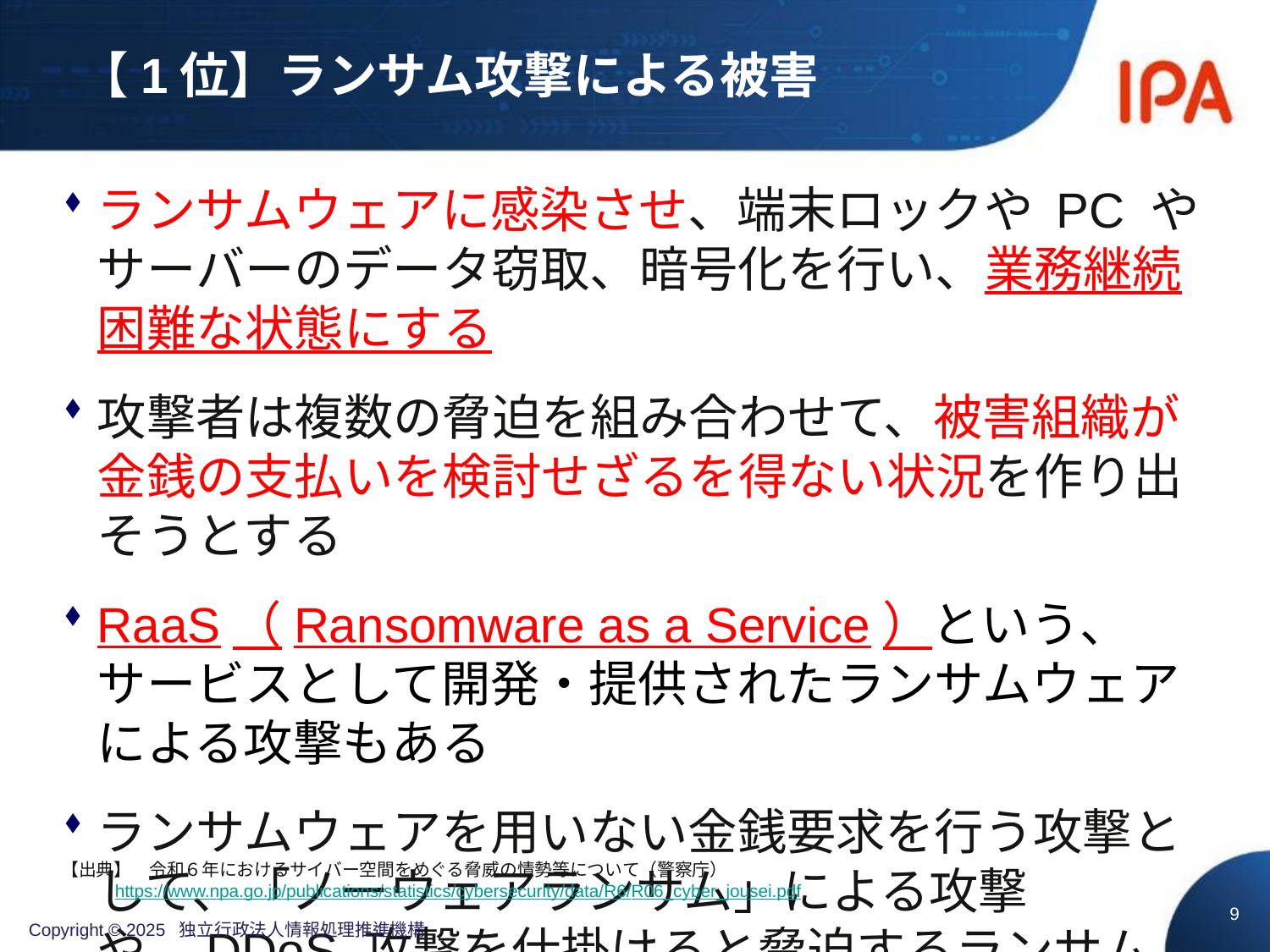

# 【1位】ランサム攻撃による被害
ランサムウェアに感染させ、端末ロックや PC やサーバーのデータ窃取、暗号化を行い、業務継続困難な状態にする

攻撃者は複数の脅迫を組み合わせて、被害組織が金銭の支払いを検討せざるを得ない状況を作り出そうとする

RaaS（Ransomware as a Service）という、サービスとして開発・提供されたランサムウェアによる攻撃もある

ランサムウェアを用いない金銭要求を行う攻撃として、「ノーウェアランサム」による攻撃や、DDoS 攻撃を仕掛けると脅迫するランサムDDoS 攻撃も確認されている
【出典】　令和６年におけるサイバー空間をめぐる脅威の情勢等について（警察庁）
           https://www.npa.go.jp/publications/statistics/cybersecurity/data/R6/R06_cyber_jousei.pdf
9
Copyright © 2025  独立行政法人情報処理推進機構